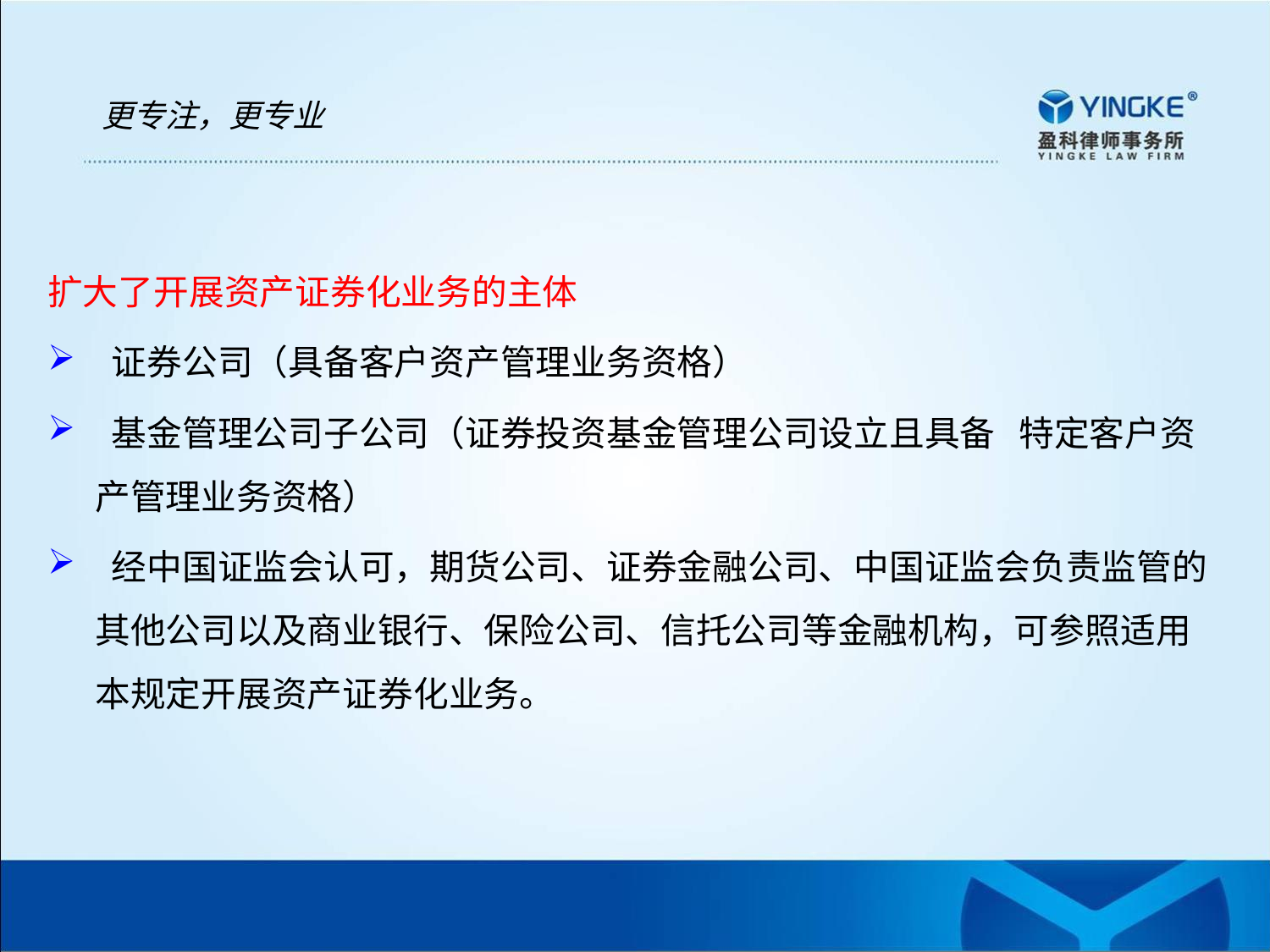

更专注，更专业

扩大了开展资产证券化业务的主体
 证券公司（具备客户资产管理业务资格）
 基金管理公司子公司（证券投资基金管理公司设立且具备   特定客户资产管理业务资格）
 经中国证监会认可，期货公司、证券金融公司、中国证监会负责监管的其他公司以及商业银行、保险公司、信托公司等金融机构，可参照适用本规定开展资产证券化业务。